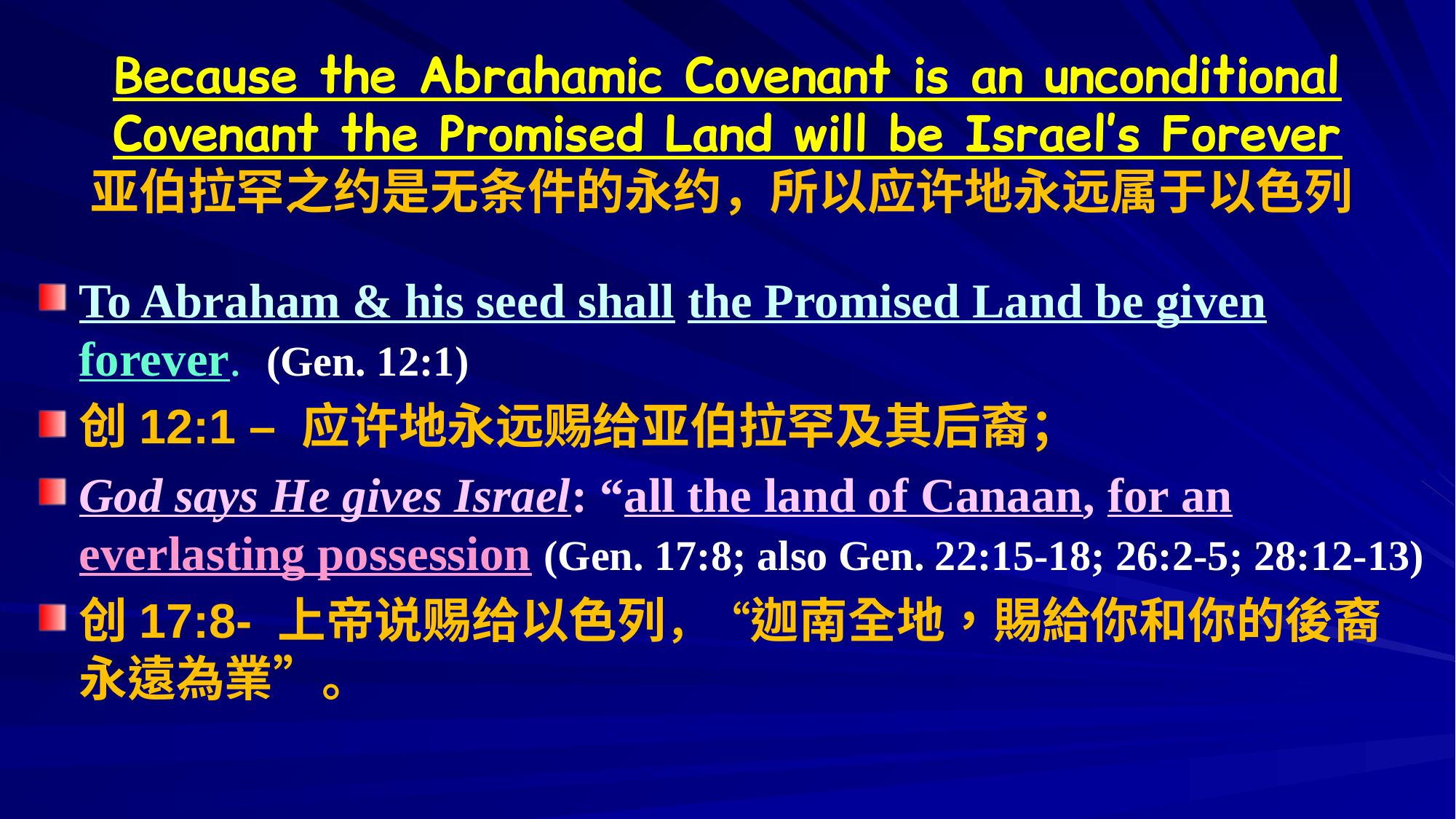

# Because the Abrahamic Covenant is an unconditional Covenant the Promised Land will be Israel’s Forever 亚伯拉罕之约是无条件的永约，所以应许地永远属于以色列
To Abraham & his seed shall the Promised Land be given forever.  (Gen. 12:1)
创12:1 – 应许地永远赐给亚伯拉罕及其后裔；
God says He gives Israel: “all the land of Canaan, for an everlasting possession (Gen. 17:8; also Gen. 22:15-18; 26:2-5; 28:12-13)
创17:8- 上帝说赐给以色列，“迦南全地，賜給你和你的後裔永遠為業”。